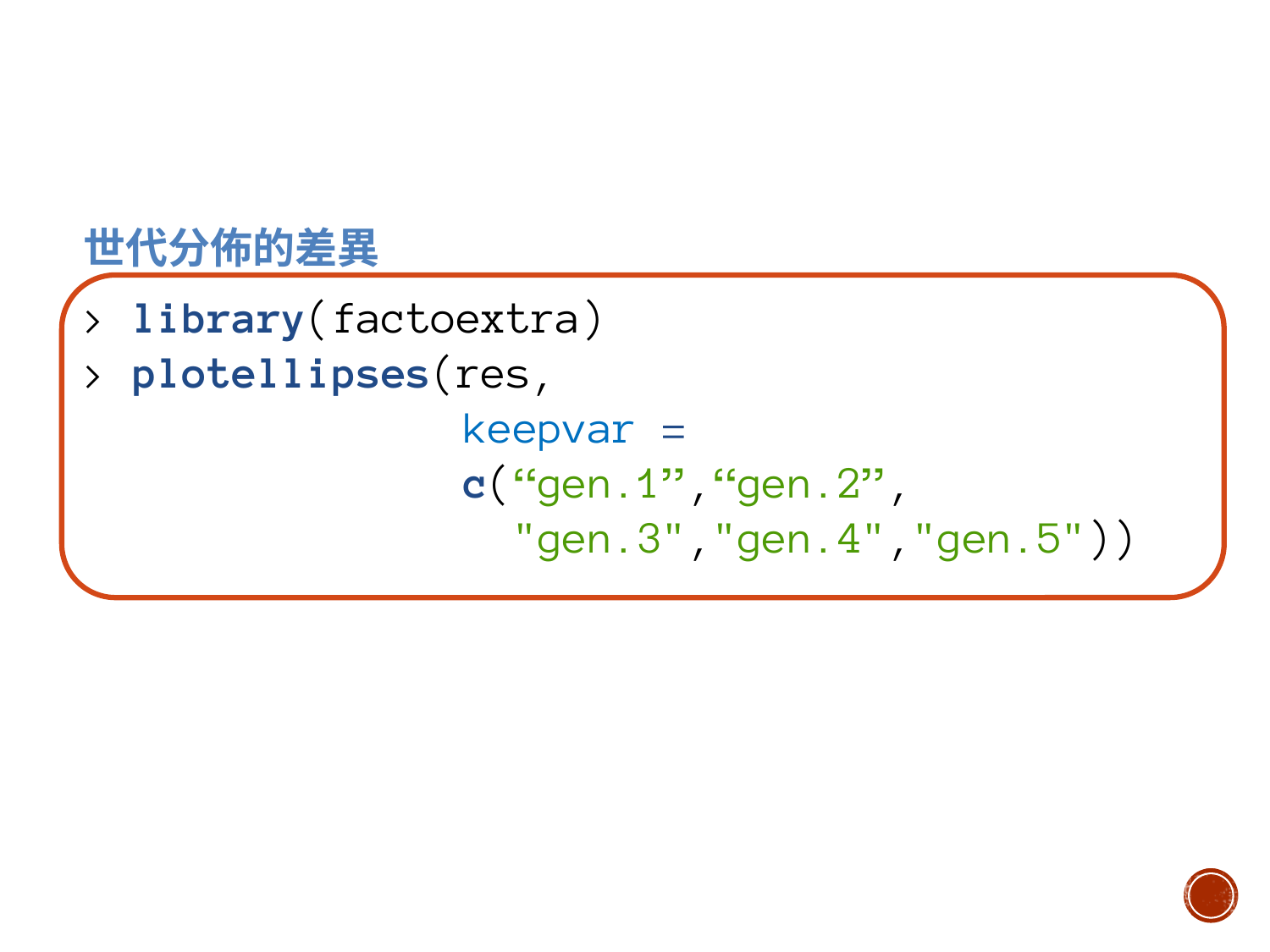

世代分佈的差異
> library(factoextra)
> plotellipses(res,
			keepvar =
			c(“gen.1”,“gen.2”,
			  "gen.3","gen.4","gen.5"))